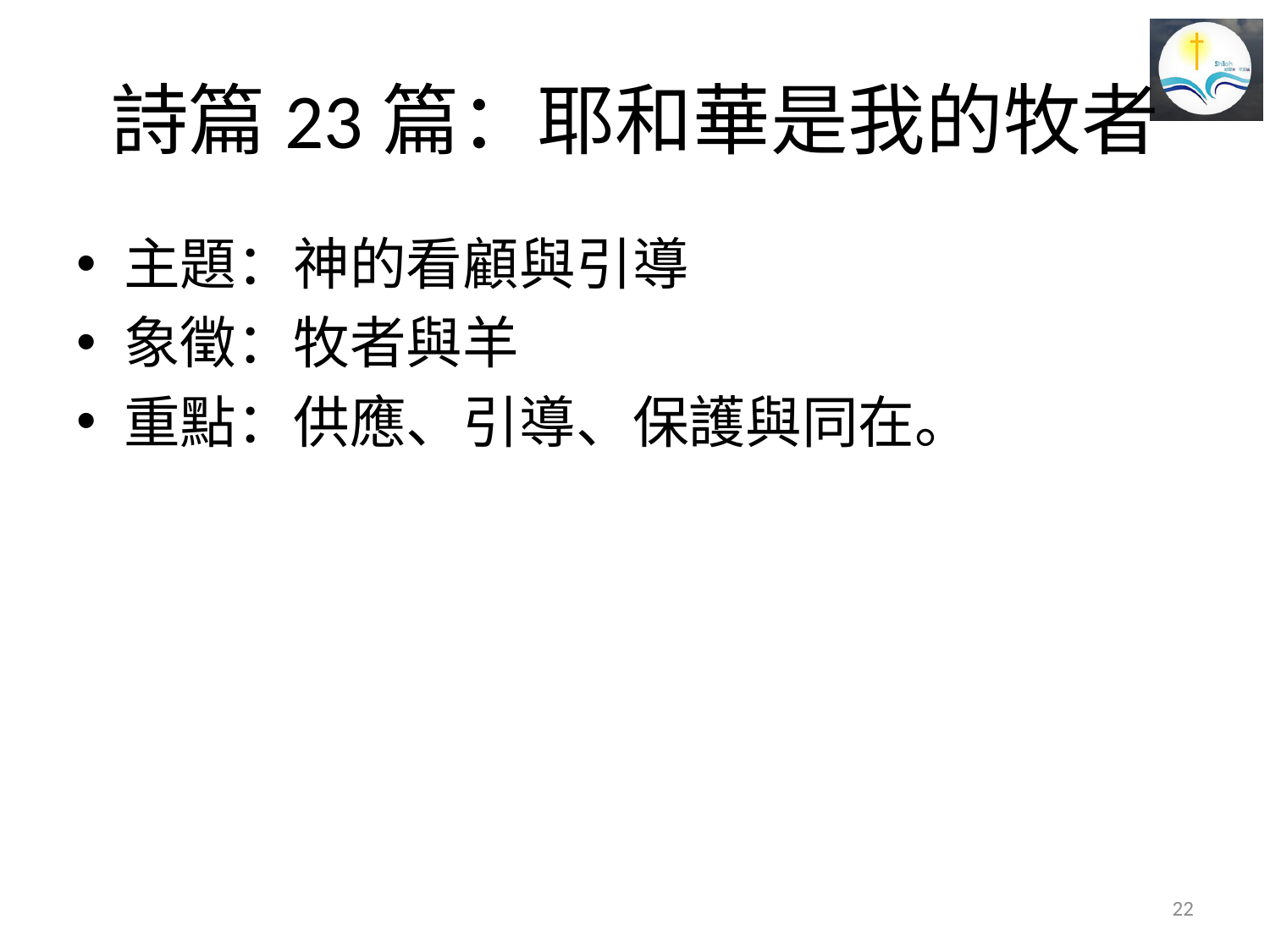

# 詩篇23篇：耶和華是我的牧者
主題：神的看顧與引導
象徵：牧者與羊
重點：供應、引導、保護與同在。
22